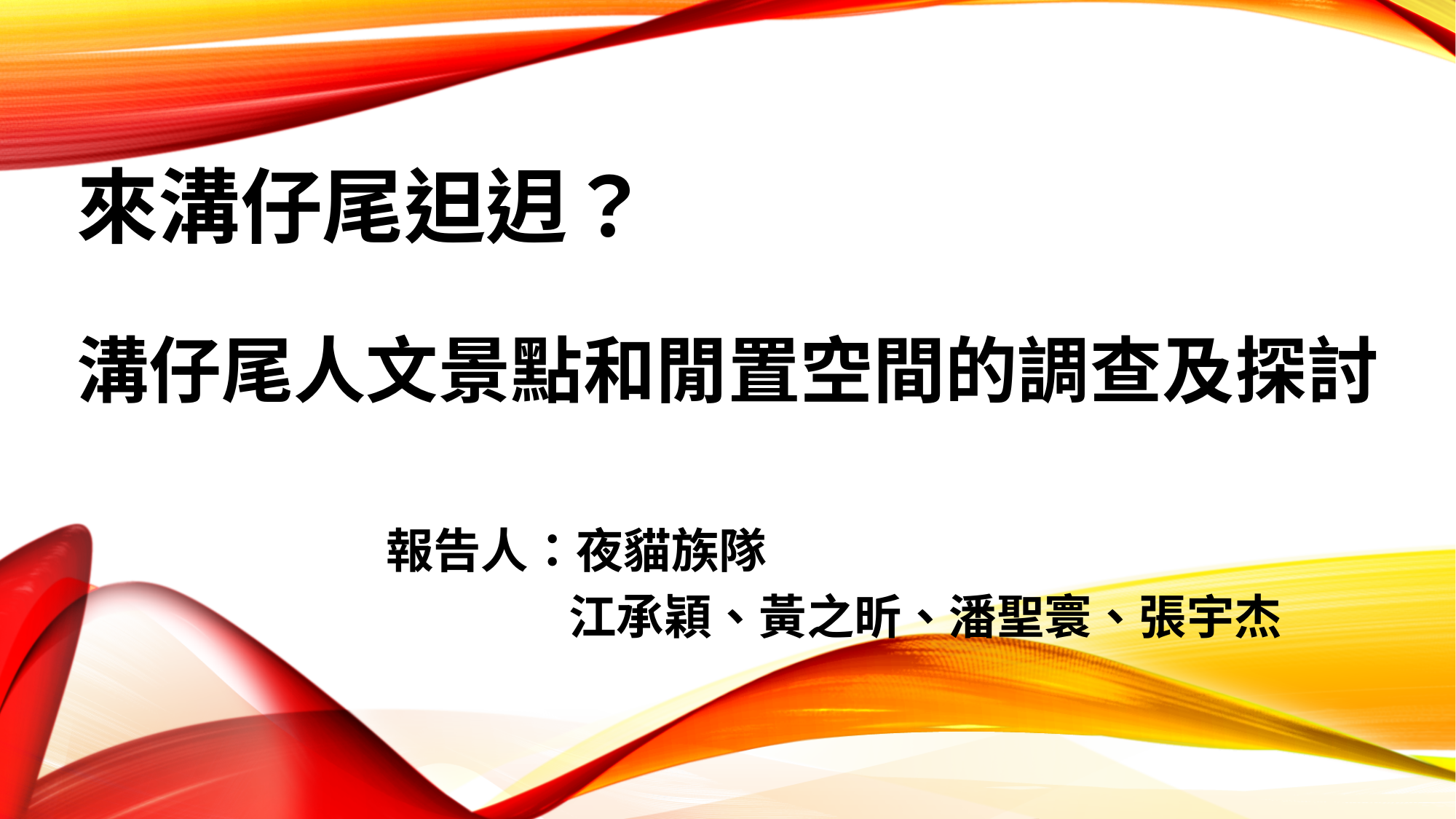

# 來溝仔尾𨑨迌？ 溝仔尾人文景點和閒置空間的調查及探討
報告人：夜貓族隊
                江承穎、黃之昕、潘聖寰、張宇杰